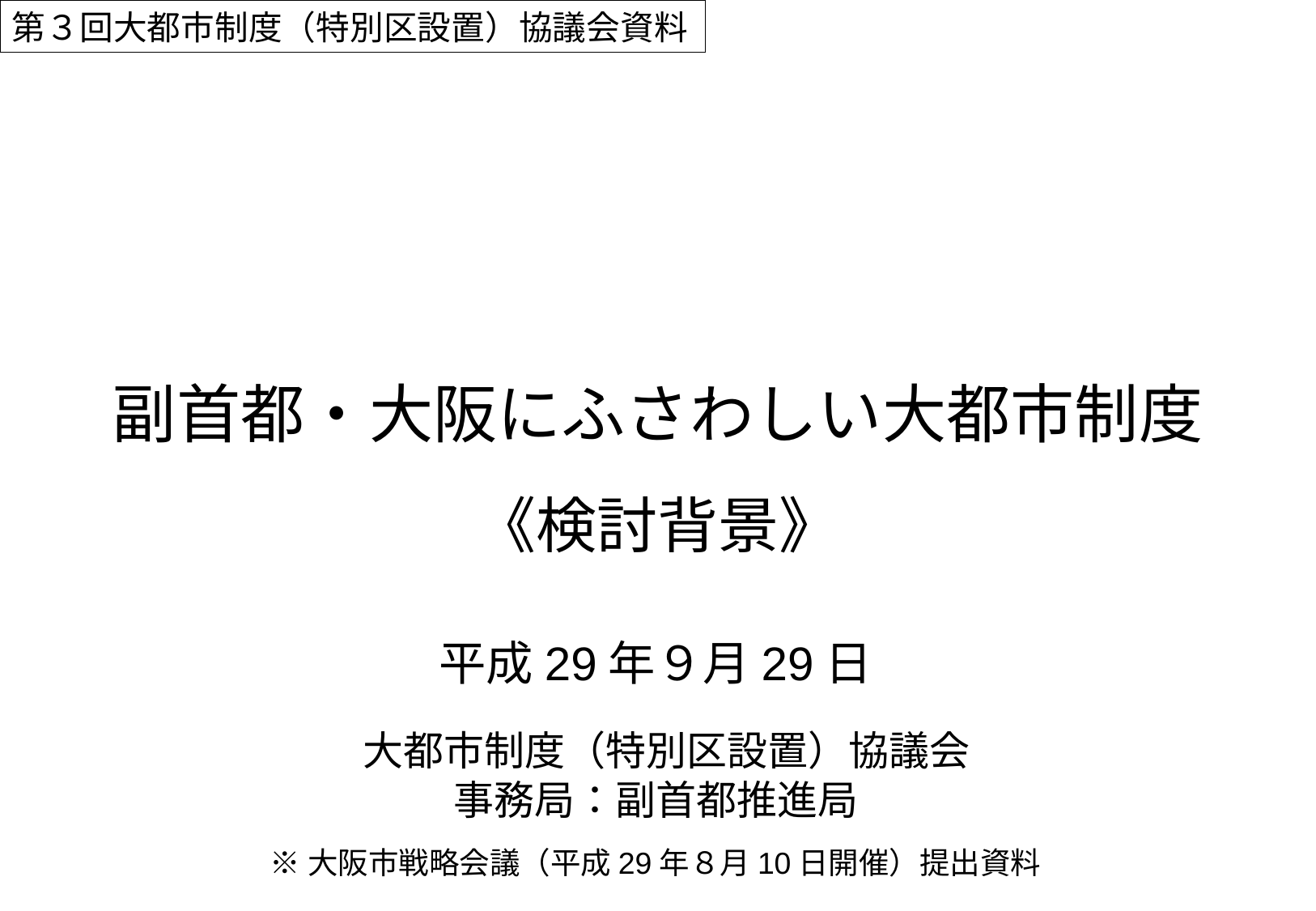

第３回大都市制度（特別区設置）協議会資料
副首都・大阪にふさわしい大都市制度
《検討背景》
平成29年９月29日

 大都市制度（特別区設置）協議会
事務局：副首都推進局

※大阪市戦略会議（平成29年８月10日開催）提出資料